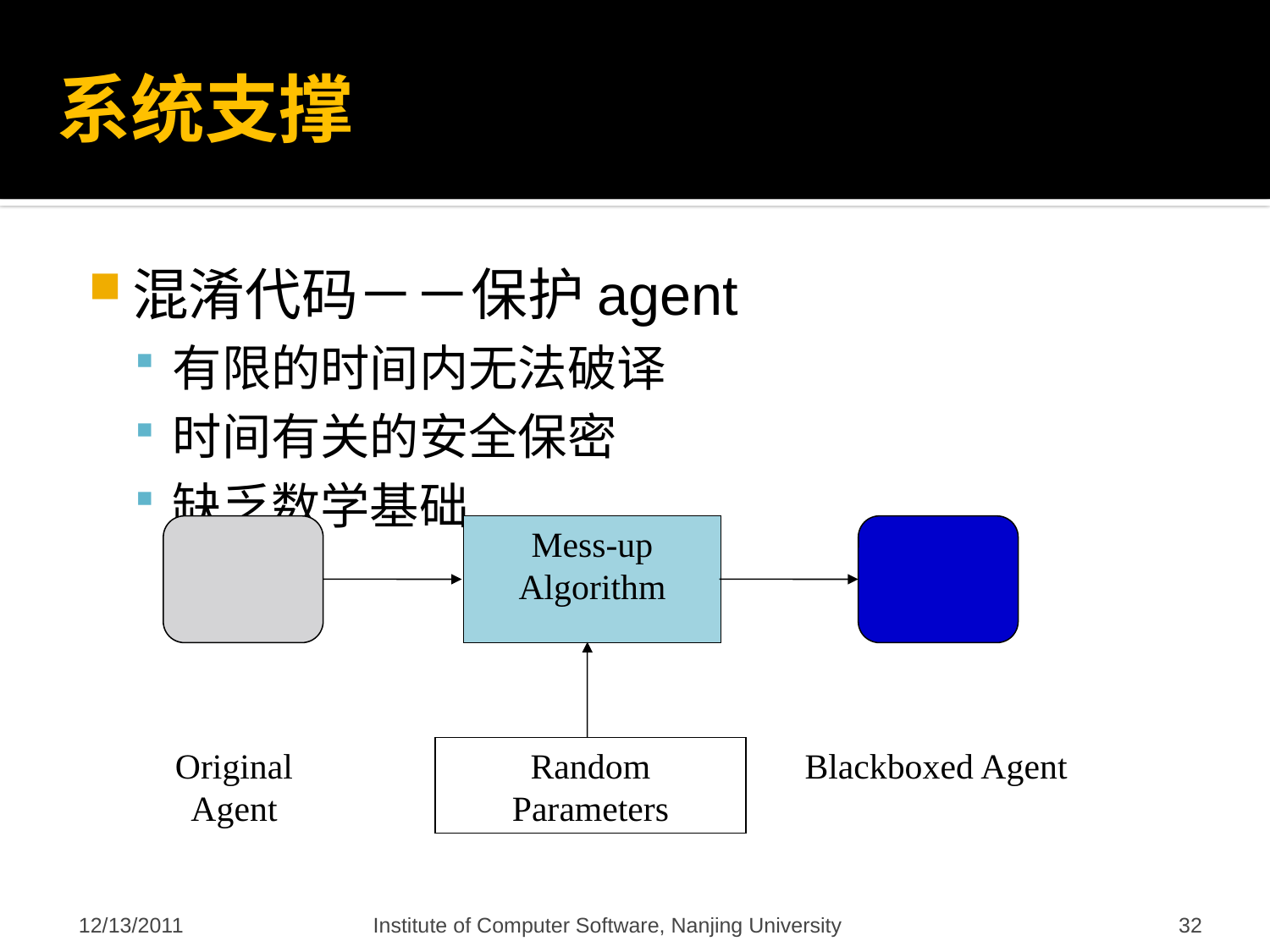

# 系统支撑
混淆代码－－保护agent
有限的时间内无法破译
时间有关的安全保密
缺乏数学基础

Mess-up Algorithm

Original Agent
Random Parameters
Blackboxed Agent
32
12/13/2011
Institute of Computer Software, Nanjing University
32